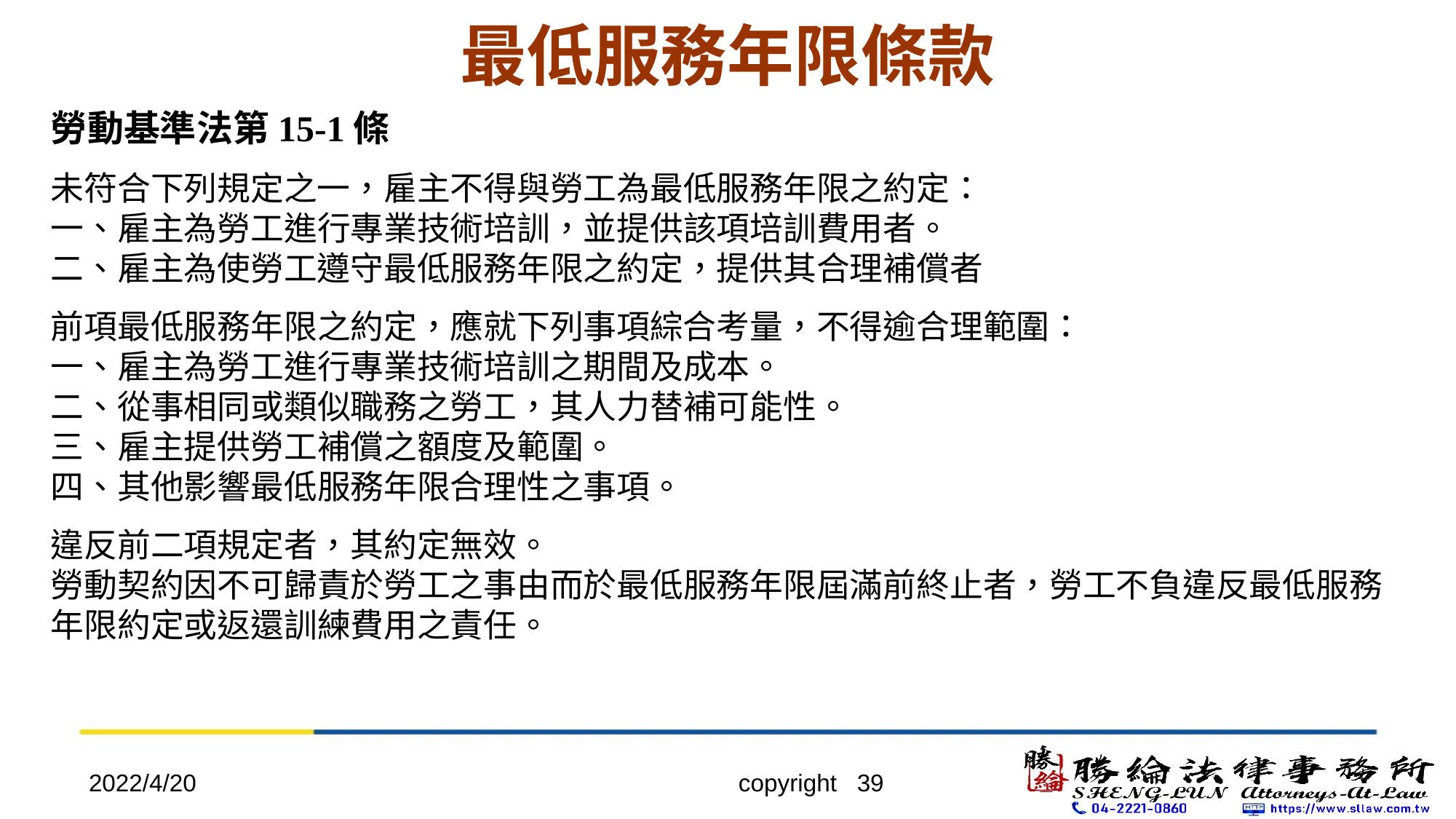

# 最低服務年限條款
勞動基準法第15-1條

未符合下列規定之一，雇主不得與勞工為最低服務年限之約定：
一、雇主為勞工進行專業技術培訓，並提供該項培訓費用者。
二、雇主為使勞工遵守最低服務年限之約定，提供其合理補償者

前項最低服務年限之約定，應就下列事項綜合考量，不得逾合理範圍：
一、雇主為勞工進行專業技術培訓之期間及成本。
二、從事相同或類似職務之勞工，其人力替補可能性。
三、雇主提供勞工補償之額度及範圍。
四、其他影響最低服務年限合理性之事項。

違反前二項規定者，其約定無效。
勞動契約因不可歸責於勞工之事由而於最低服務年限屆滿前終止者，勞工不負違反最低服務年限約定或返還訓練費用之責任。

2022/4/20
copyright   39